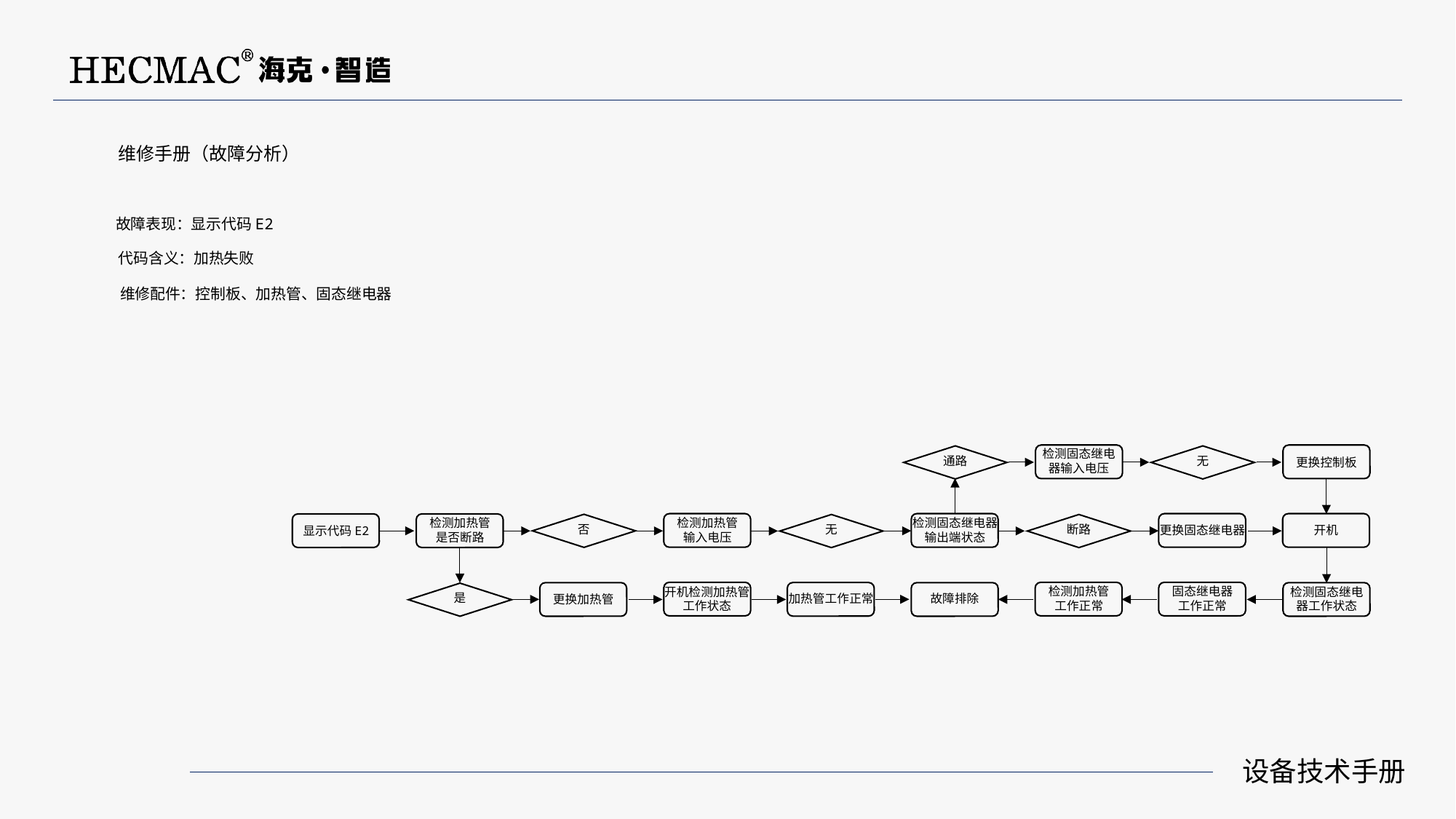

维修手册（故障分析）
故障表现：显示代码E2
代码含义：加热失败
维修配件：控制板、加热管、固态继电器
检测固态继电
器输入电压

通路
无
更换控制板
检测加热管
是否断路
检测加热管
输入电压
检测固态继电器
输出端状态

否
无
断路
更换固态继电器
开机
显示代码E2
检测加热管
工作正常
固态继电器
工作正常
开机检测加热管
工作状态
检测固态继电
器工作状态

是
加热管工作正常
故障排除
更换加热管